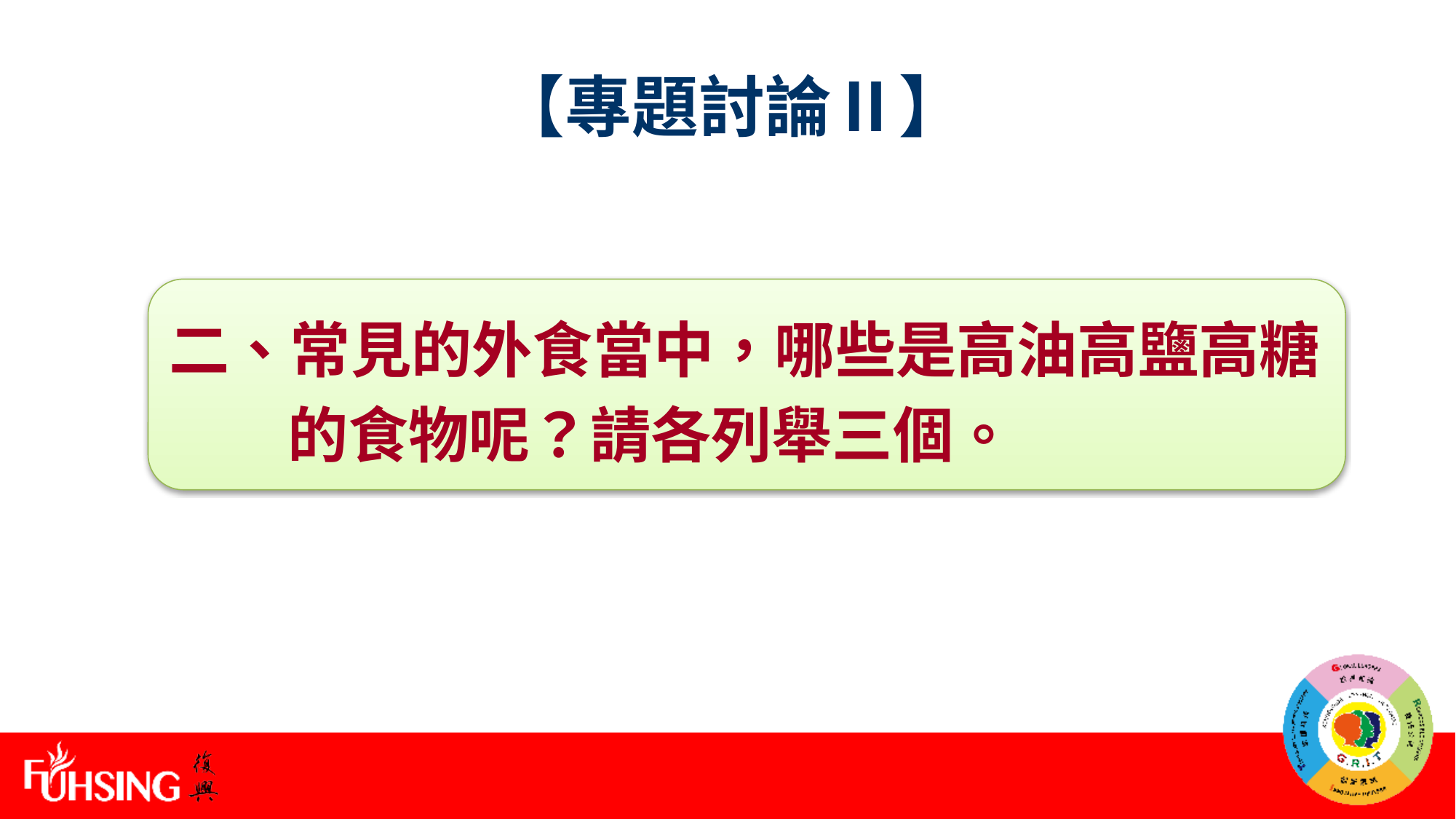

# 新興毒品變變變
學子出入娛樂場所要警覺
【專題討論Ⅱ】
二、常見的外食當中，哪些是高油高鹽高糖的食物呢？請各列舉三個。